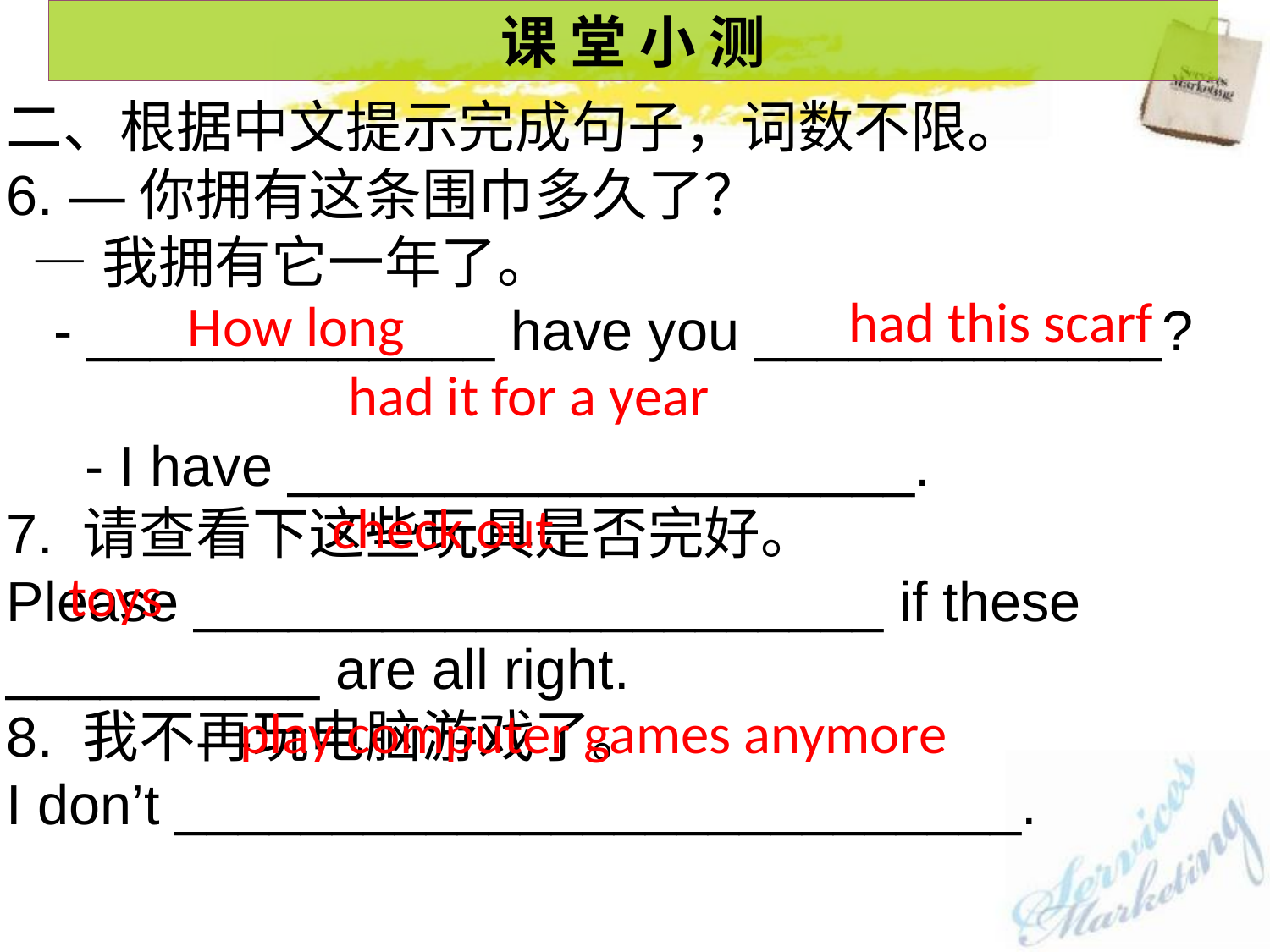

课 堂 小 测
二、根据中文提示完成句子，词数不限。
6. —你拥有这条围巾多久了？
  —我拥有它一年了。
   - _____________ have you _____________?
     - I have ____________________.
7. 请查看下这些玩具是否完好。
Please ______________________ if these __________ are all right.
8. 我不再玩电脑游戏了。
I don’t ___________________________.
had this scarf
How long
had it for a year
check out
toys
play computer games anymore